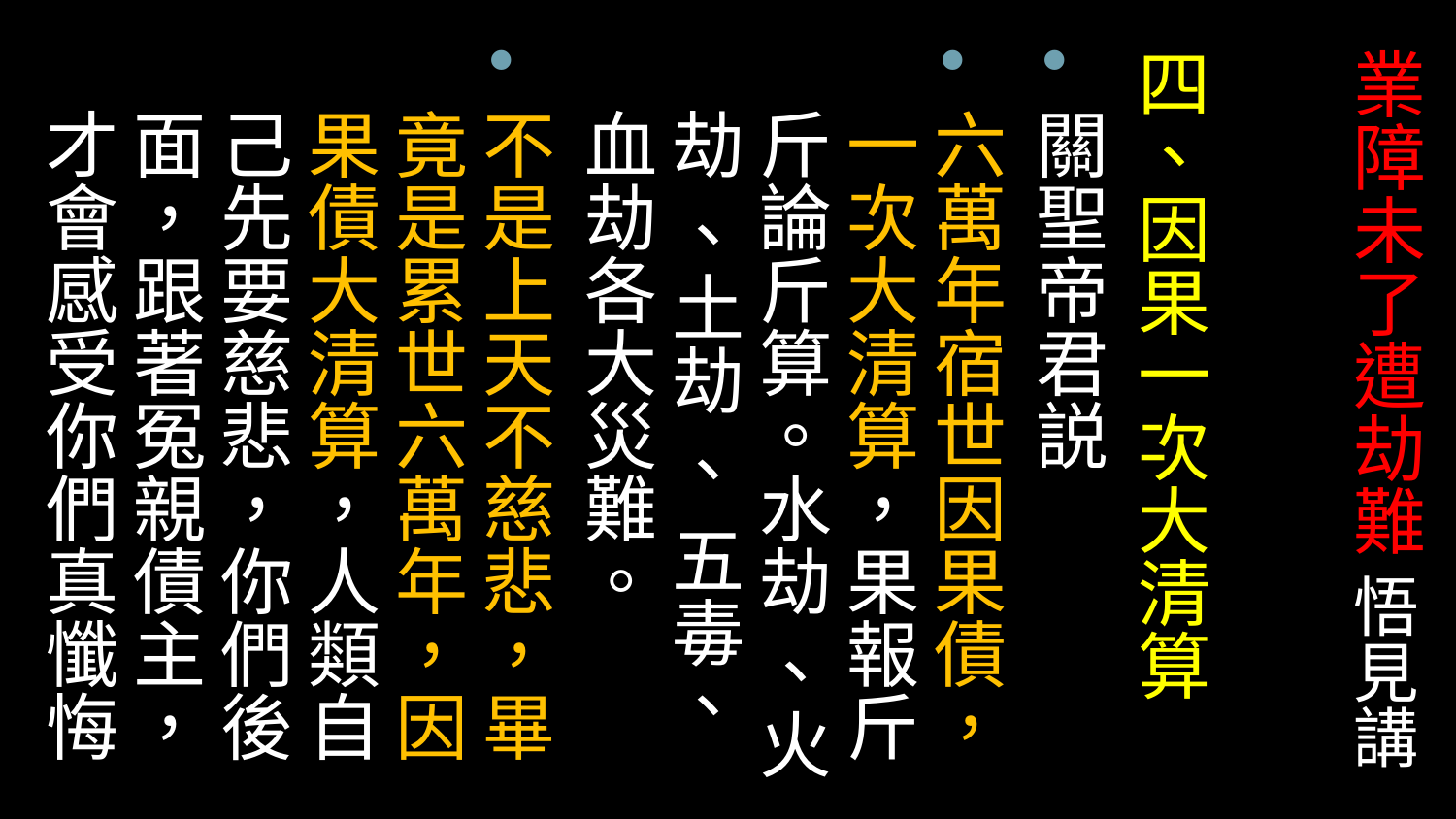

# 業障未了遭劫難 悟見講
四、因果一次大清算
關聖帝君説
六萬年宿世因果債，一次大清算，果報斤斤論斤算。水劫 、火劫 、土劫 、 五毒、 血劫各大災難。
不是上天不慈悲，畢竟是累世六萬年，因果債大清算，人類自己先要慈悲，你們後面，跟著冤親債主，才會感受你們真懺悔